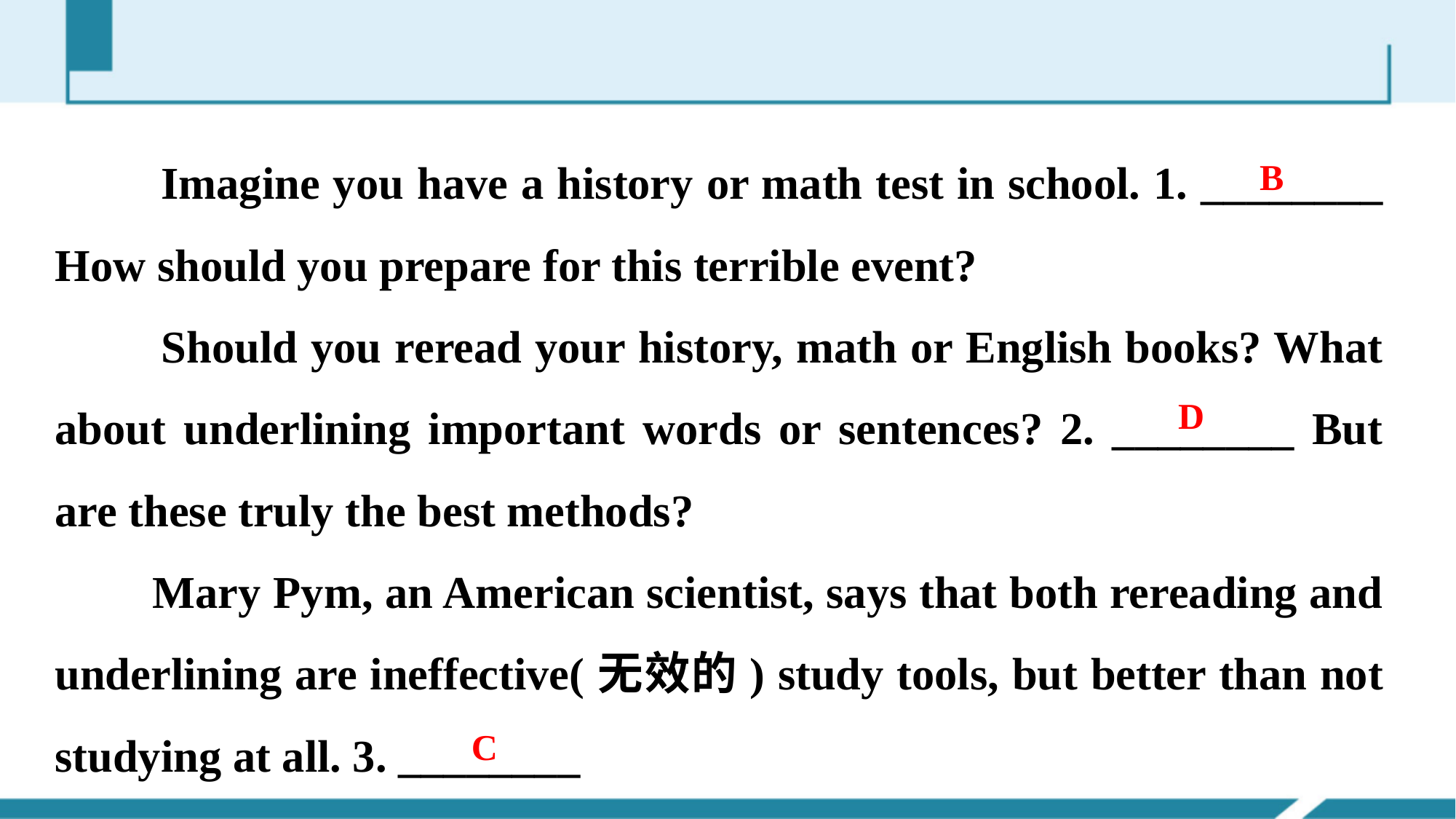

Imagine you have a history or math test in school. 1. ________ How should you prepare for this terrible event?
        Should you reread your history, math or English books? What about underlining important words or sentences? 2. ________ But are these truly the best methods?
        Mary Pym, an American scientist, says that both rereading and underlining are ineffective(无效的) study tools, but better than not studying at all. 3. ________
B
D
C